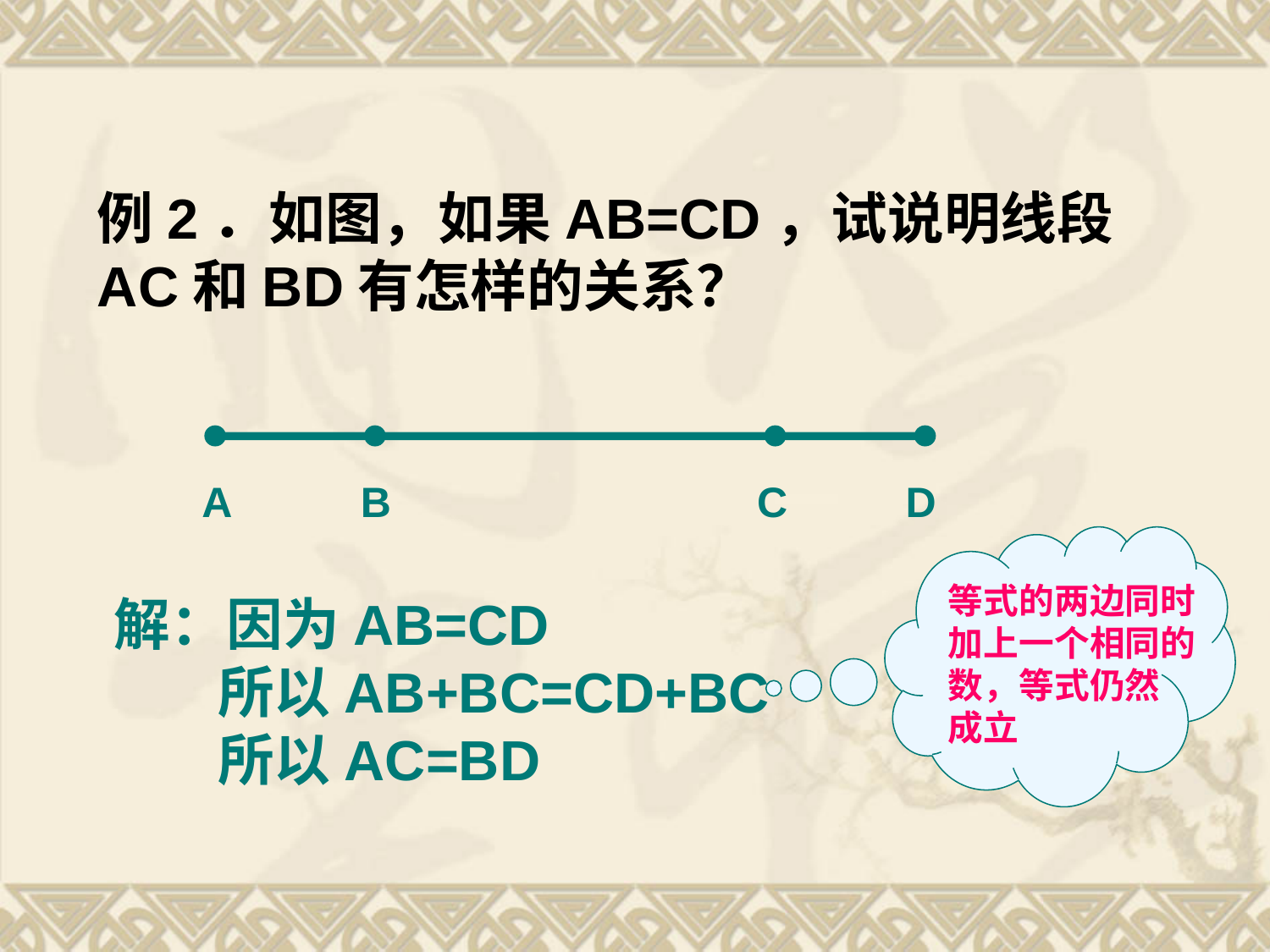

例2．如图，如果AB=CD，试说明线段AC和BD有怎样的关系？

A           B                               C          D

等式的两边同时
加上一个相同的
数，等式仍然
成立
解：因为AB=CD
       所以AB+BC=CD+BC
       所以AC=BD